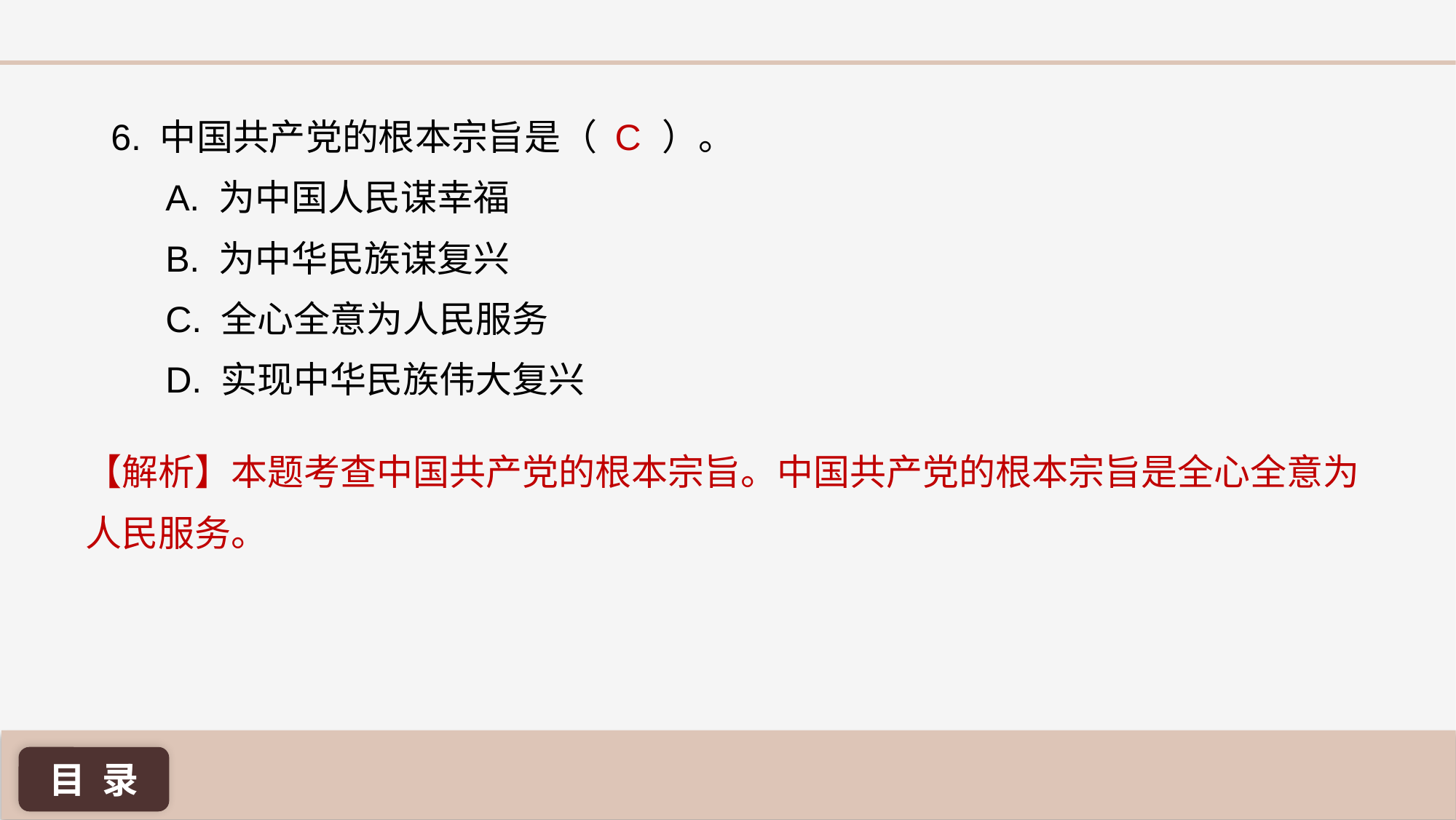

C
6. 中国共产党的根本宗旨是（        ）。
A. 为中国人民谋幸福
B. 为中华民族谋复兴
C. 全心全意为人民服务
D. 实现中华民族伟大复兴
【解析】本题考查中国共产党的根本宗旨。中国共产党的根本宗旨是全心全意为人民服务。